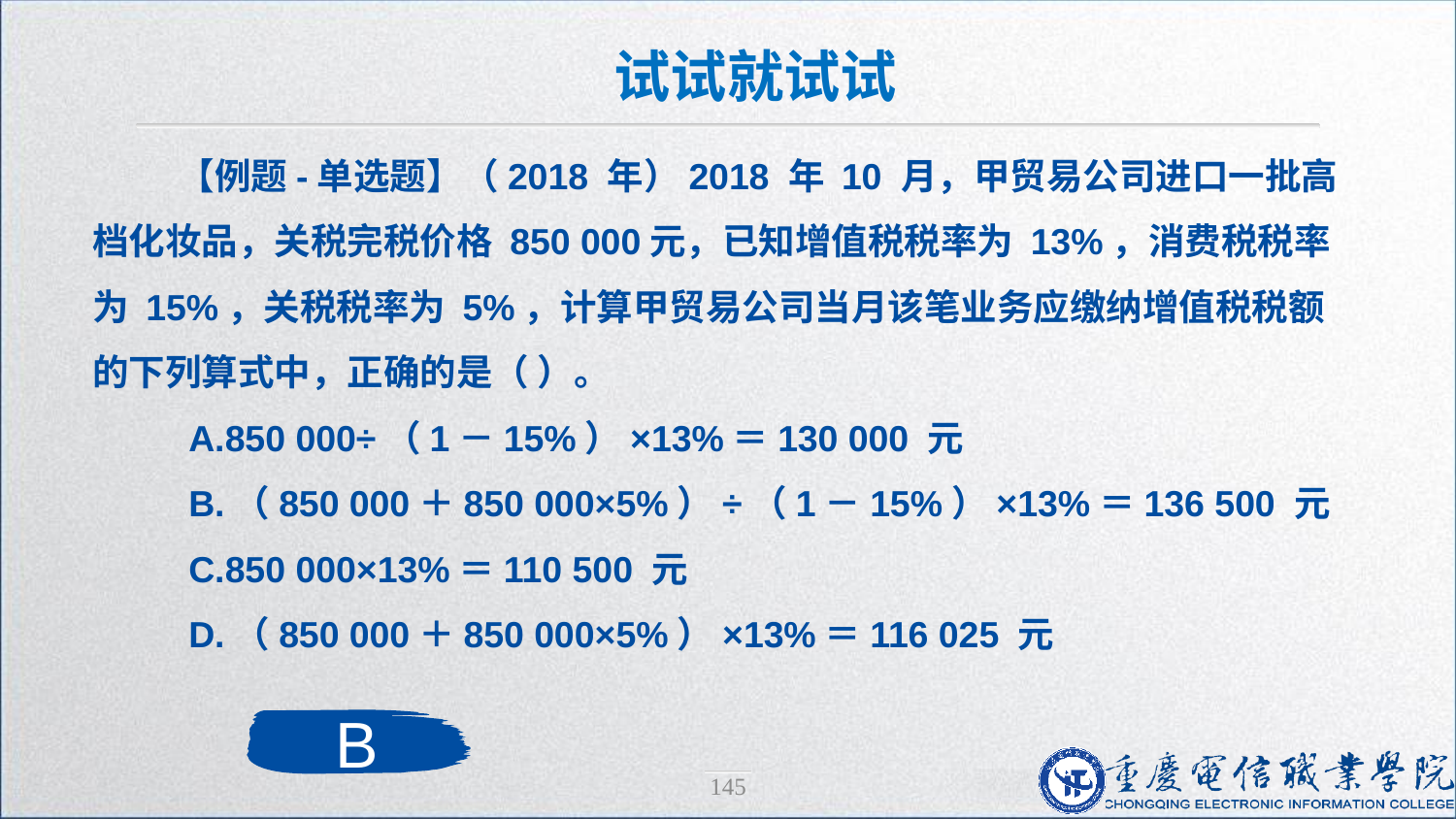

试试就试试
【例题-单选题】（2018 年）2018 年 10 月，甲贸易公司进口一批高档化妆品，关税完税价格 850 000元，已知增值税税率为 13%，消费税税率为 15%，关税税率为 5%，计算甲贸易公司当月该笔业务应缴纳增值税税额的下列算式中，正确的是（ ）。
 A.850 000÷（1－15%）×13%＝130 000 元
 B.（850 000＋850 000×5%）÷（1－15%）×13%＝136 500 元
 C.850 000×13%＝110 500 元
 D.（850 000＋850 000×5%）×13%＝116 025 元

B
145